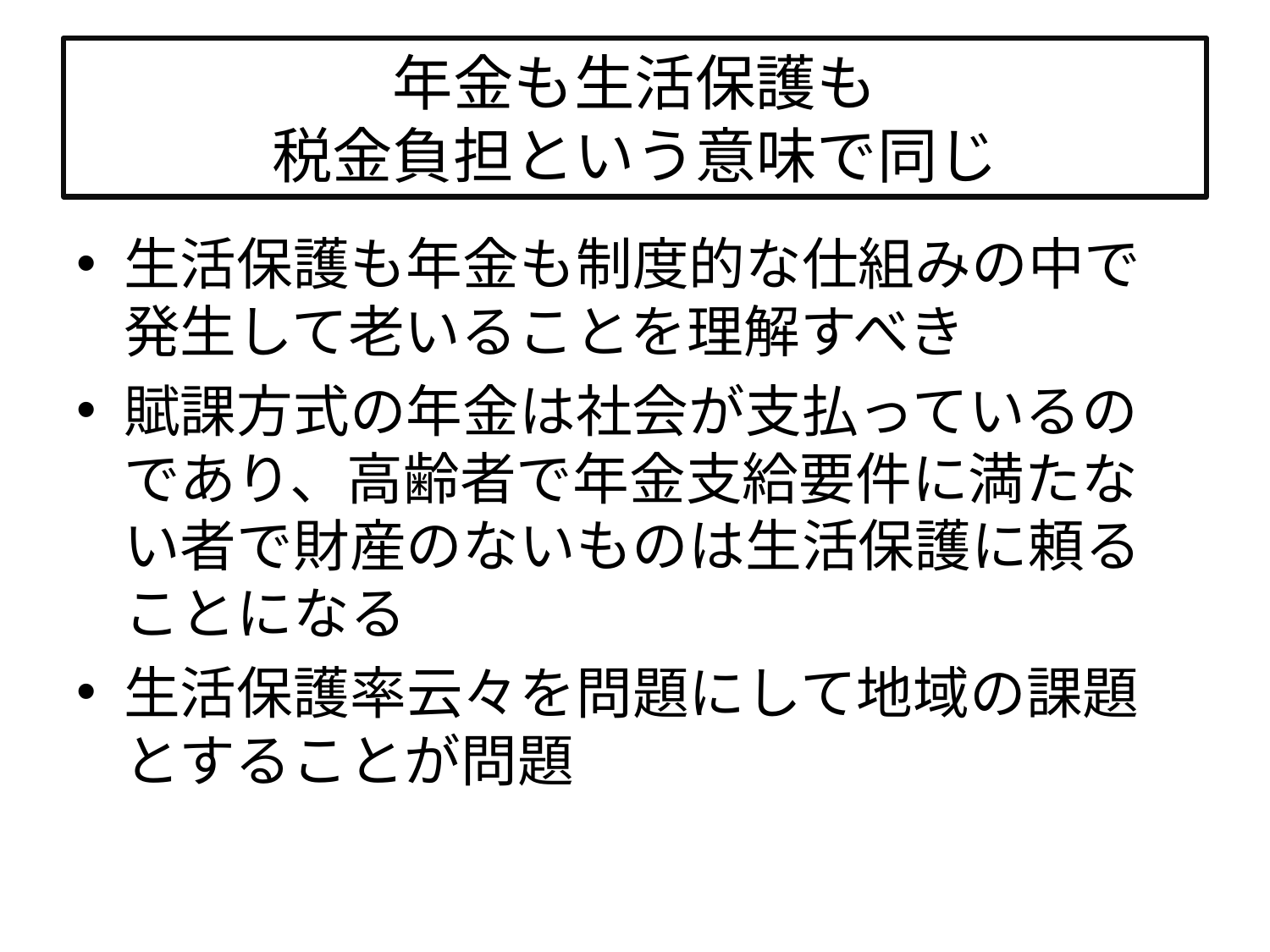

# 年金も生活保護も 税金負担という意味で同じ
生活保護も年金も制度的な仕組みの中で発生して老いることを理解すべき
賦課方式の年金は社会が支払っているのであり、高齢者で年金支給要件に満たない者で財産のないものは生活保護に頼ることになる
生活保護率云々を問題にして地域の課題とすることが問題